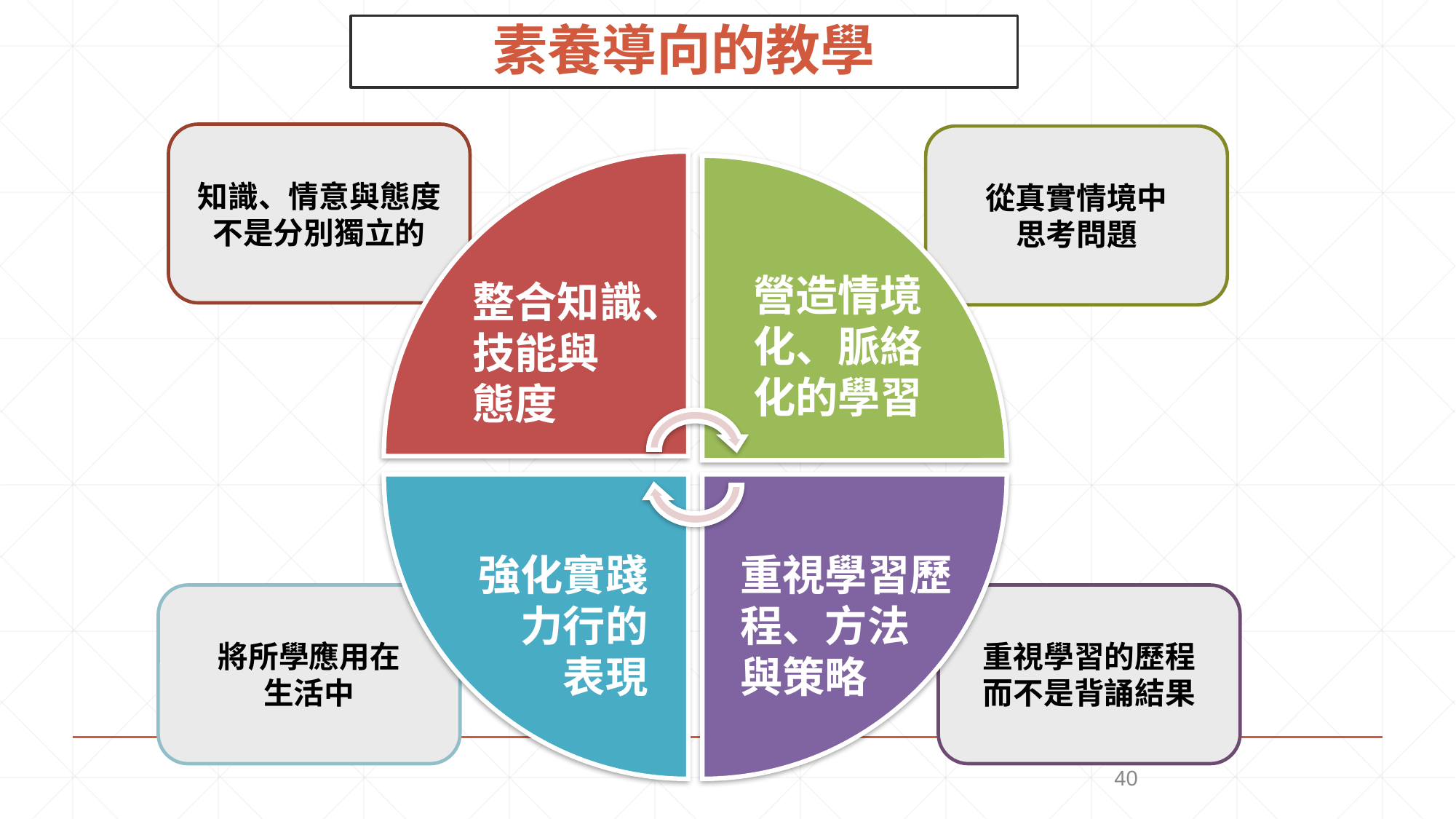

素養導向的教學
知識、情意與態度不是分別獨立的
從真實情境中
思考問題

營造情境
化、脈絡
化的學習
整合知識、
技能與
態度

強化實踐
力行的
表現
重視學習歷程、方法
與策略
重視學習的歷程
而不是背誦結果
將所學應用在
生活中
40